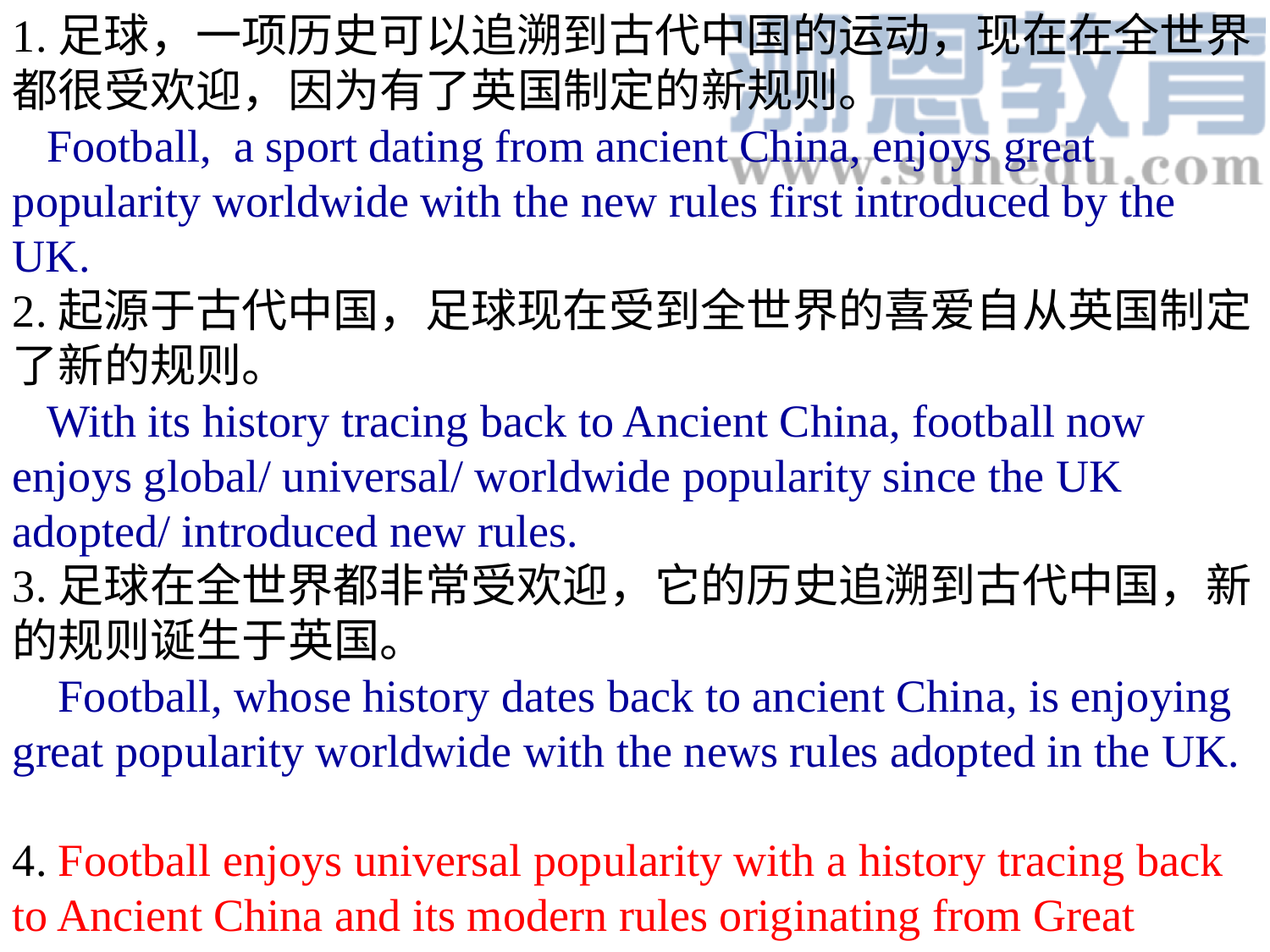

1.足球，一项历史可以追溯到古代中国的运动，现在在全世界都很受欢迎，因为有了英国制定的新规则。
   Football,  a sport dating from ancient China, enjoys great popularity worldwide with the new rules first introduced by the UK.
2.起源于古代中国，足球现在受到全世界的喜爱自从英国制定了新的规则。
   With its history tracing back to Ancient China, football now enjoys global/ universal/ worldwide popularity since the UK adopted/ introduced new rules.
3.足球在全世界都非常受欢迎，它的历史追溯到古代中国，新的规则诞生于英国。
    Football, whose history dates back to ancient China, is enjoying great popularity worldwide with the news rules adopted in the UK.

4. Football enjoys universal popularity with a history tracing back to Ancient China and its modern rules originating from Great Britain.